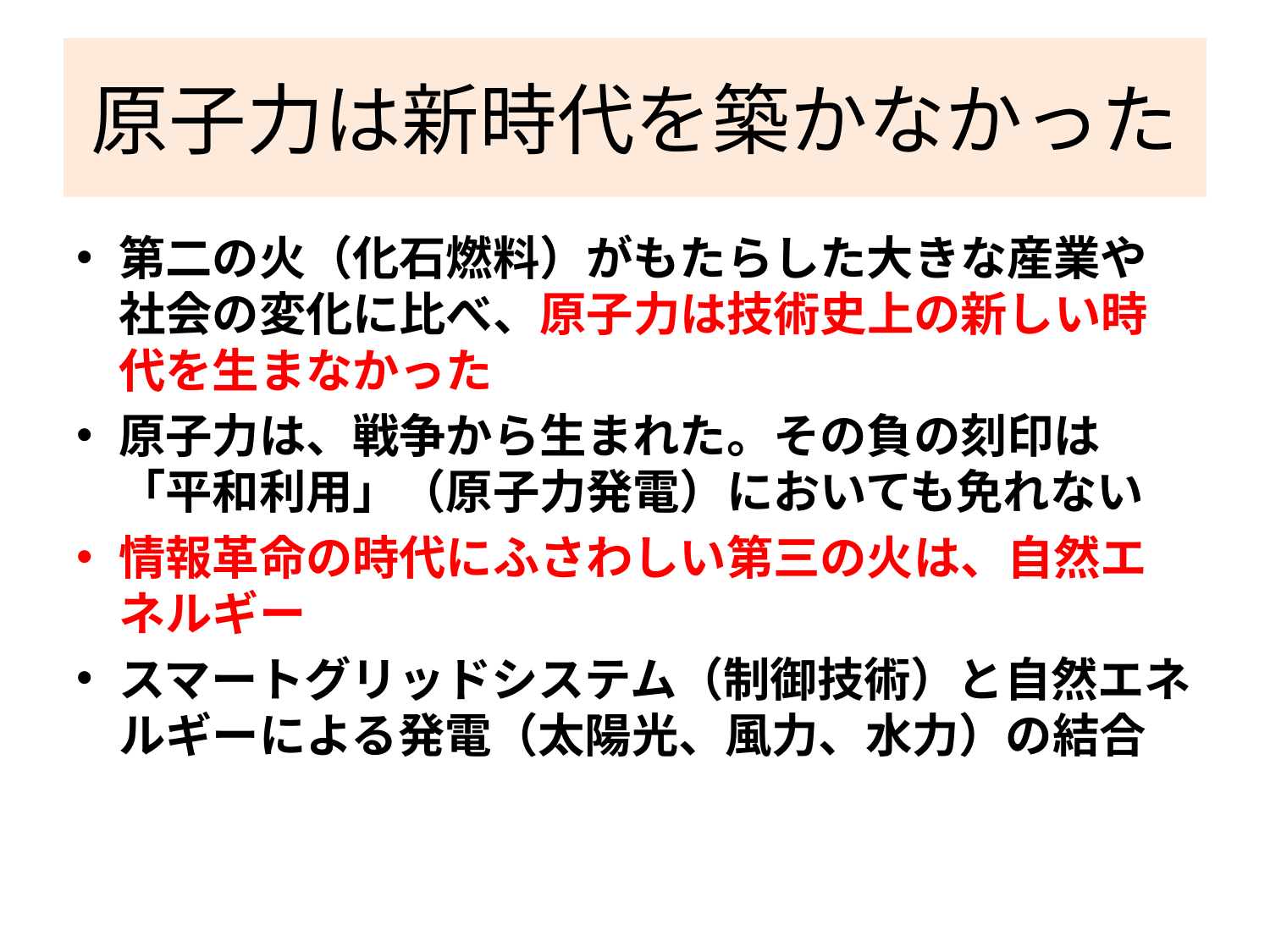

# 原子力は新時代を築かなかった
第二の火（化石燃料）がもたらした大きな産業や社会の変化に比べ、原子力は技術史上の新しい時代を生まなかった
原子力は、戦争から生まれた。その負の刻印は「平和利用」（原子力発電）においても免れない
情報革命の時代にふさわしい第三の火は、自然エネルギー
スマートグリッドシステム（制御技術）と自然エネルギーによる発電（太陽光、風力、水力）の結合